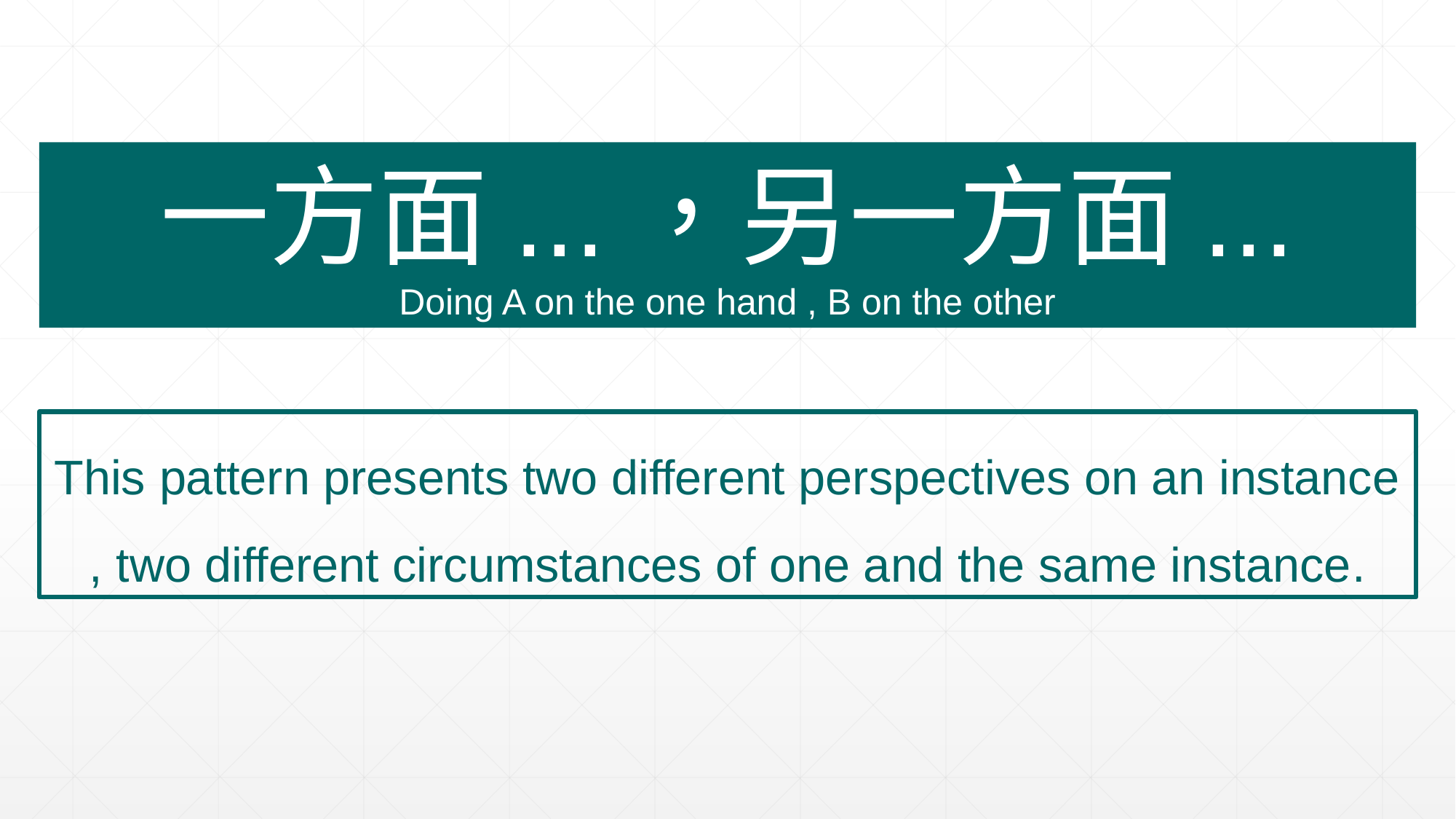

一方面...，另一方面...
Doing A on the one hand , B on the other
This pattern presents two different perspectives on an instance , two different circumstances of one and the same instance.